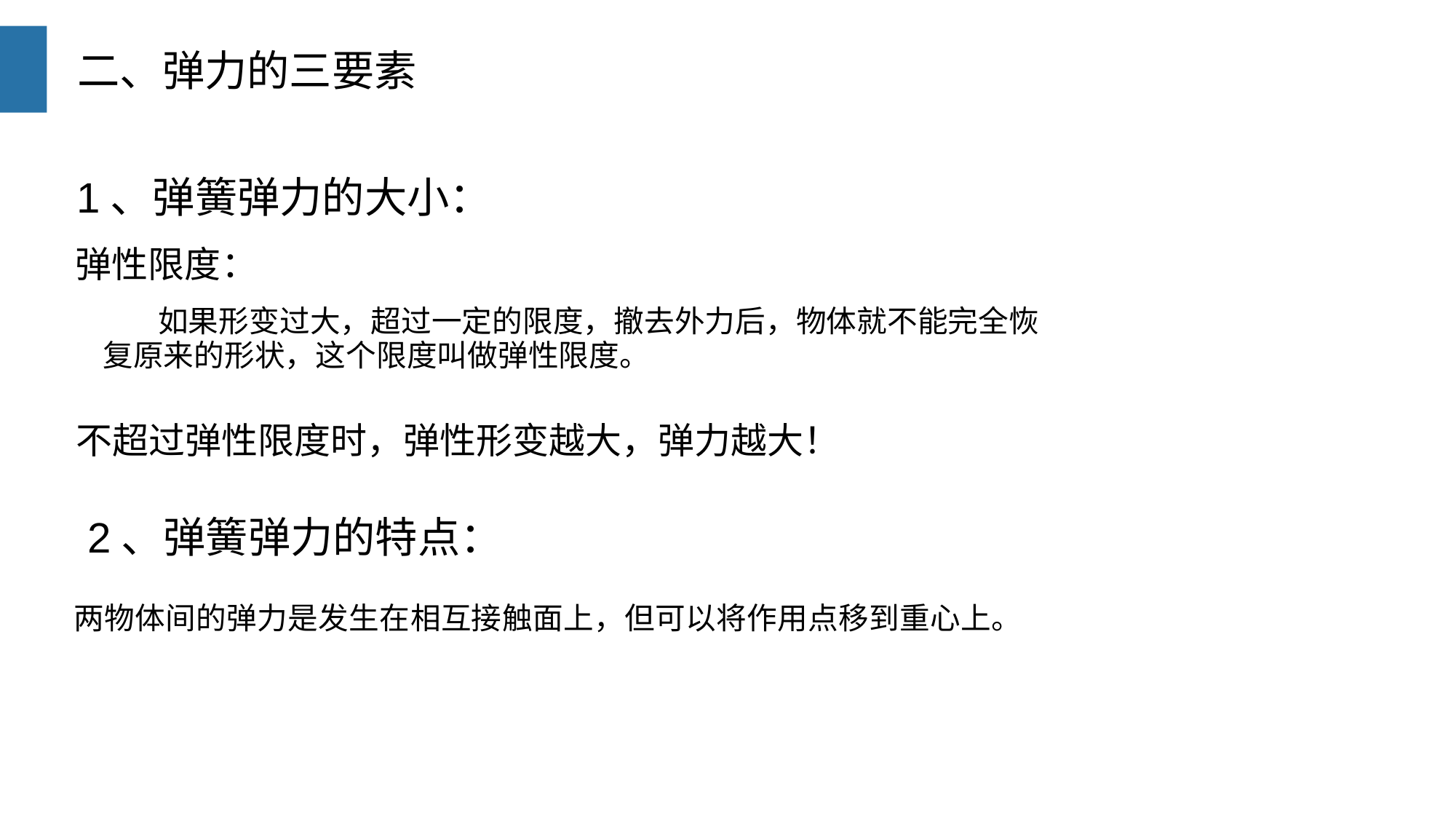

二、弹力的三要素
 1、弹簧弹力的大小：
弹性限度：
         如果形变过大，超过一定的限度，撤去外力后，物体就不能完全恢复原来的形状，这个限度叫做弹性限度。

不超过弹性限度时，弹性形变越大，弹力越大！
 2、弹簧弹力的特点：
       两物体间的弹力是发生在相互接触面上，但可以将作用点移到重心上。